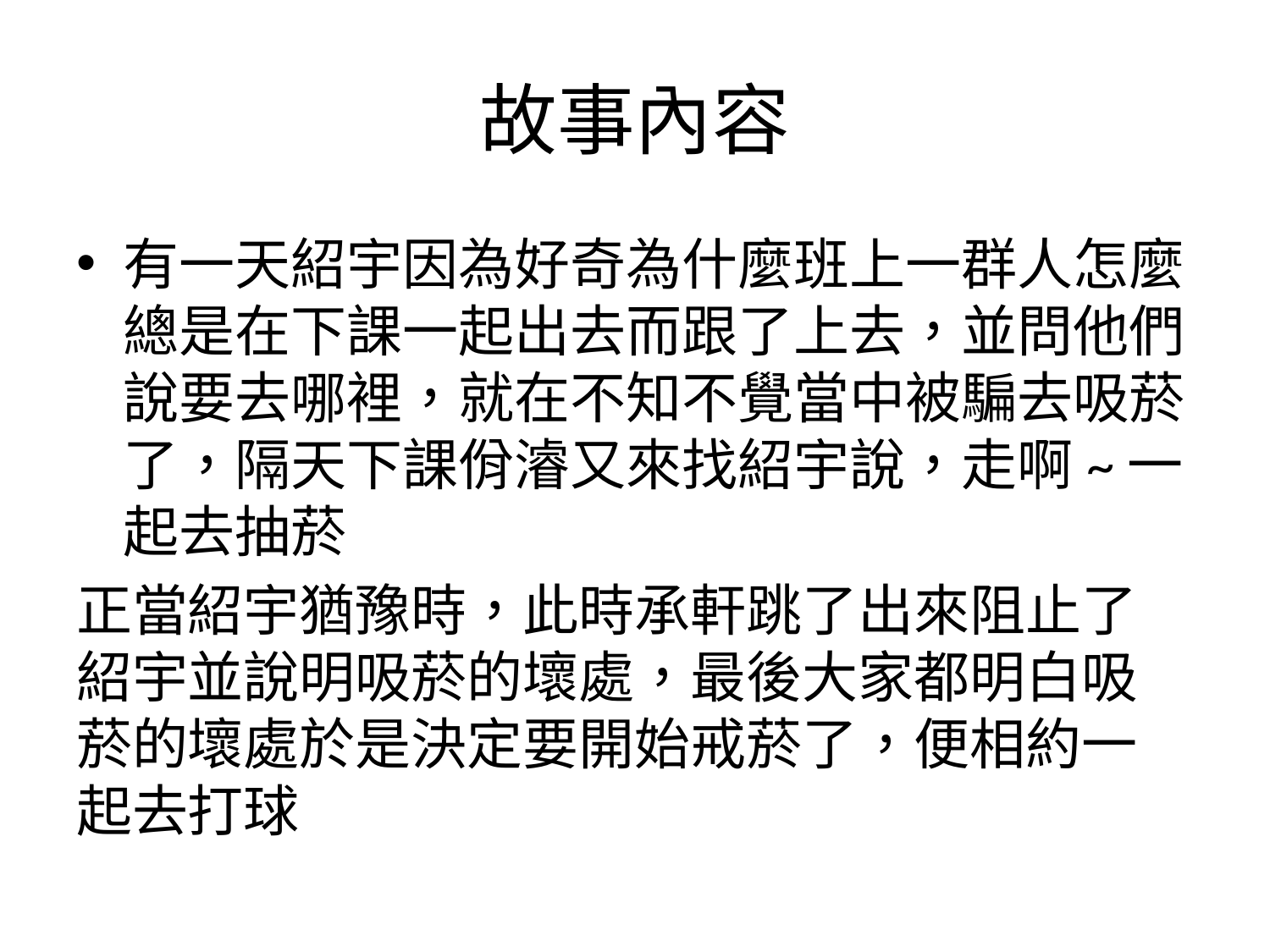

# 故事內容
有一天紹宇因為好奇為什麼班上一群人怎麼總是在下課一起出去而跟了上去，並問他們說要去哪裡，就在不知不覺當中被騙去吸菸了，隔天下課佾濬又來找紹宇說，走啊~一起去抽菸
正當紹宇猶豫時，此時承軒跳了出來阻止了紹宇並說明吸菸的壞處，最後大家都明白吸菸的壞處於是決定要開始戒菸了，便相約一起去打球